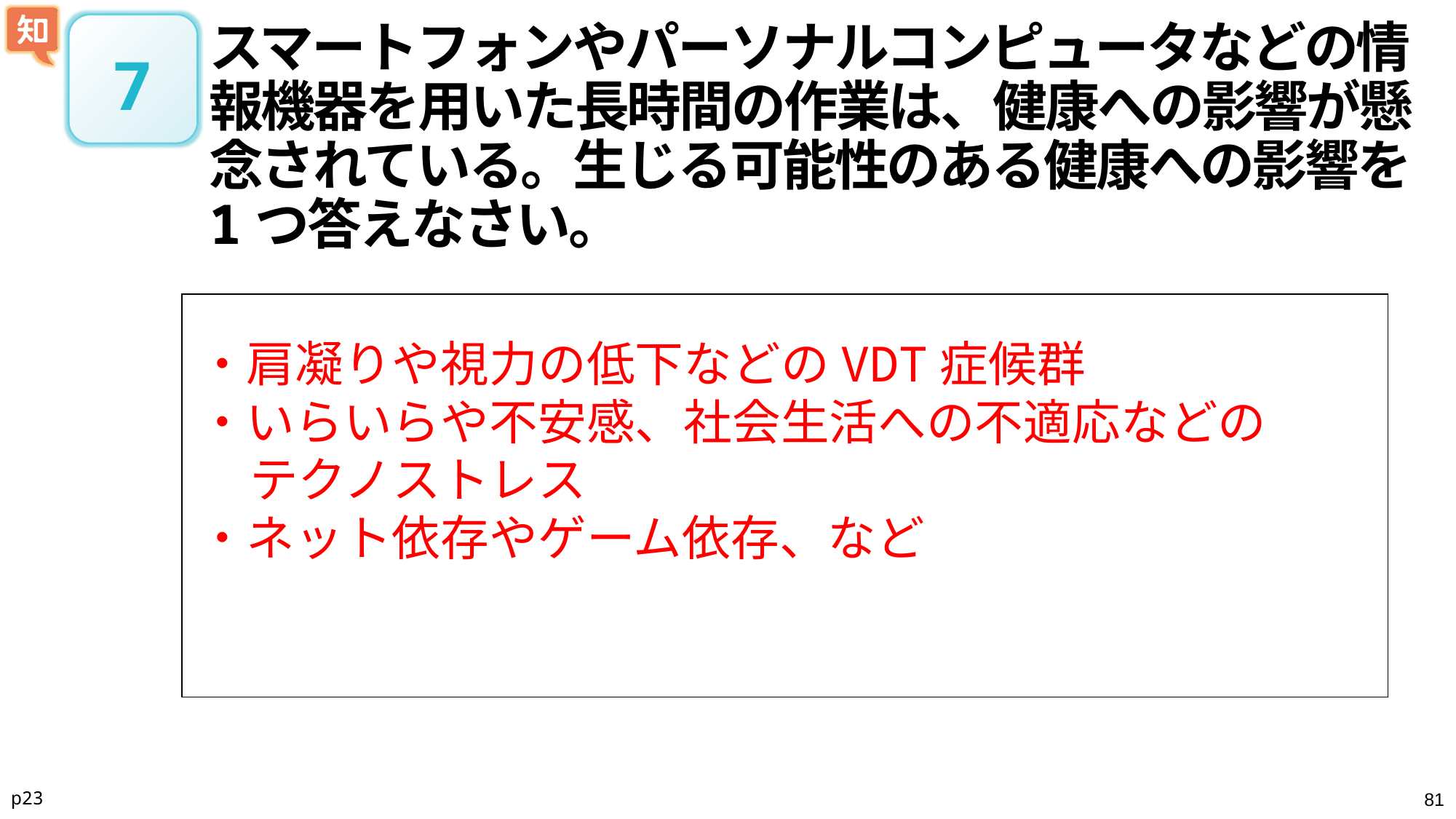

スマートフォンやパーソナルコンピュータなどの情報機器を用いた長時間の作業は、健康への影響が懸念されている。生じる可能性のある健康への影響を1つ答えなさい。
# 7
|  |
| --- |
・肩凝りや視力の低下などのVDT症候群
・いらいらや不安感、社会生活への不適応などの
テクノストレス
・ネット依存やゲーム依存、など
p23
81